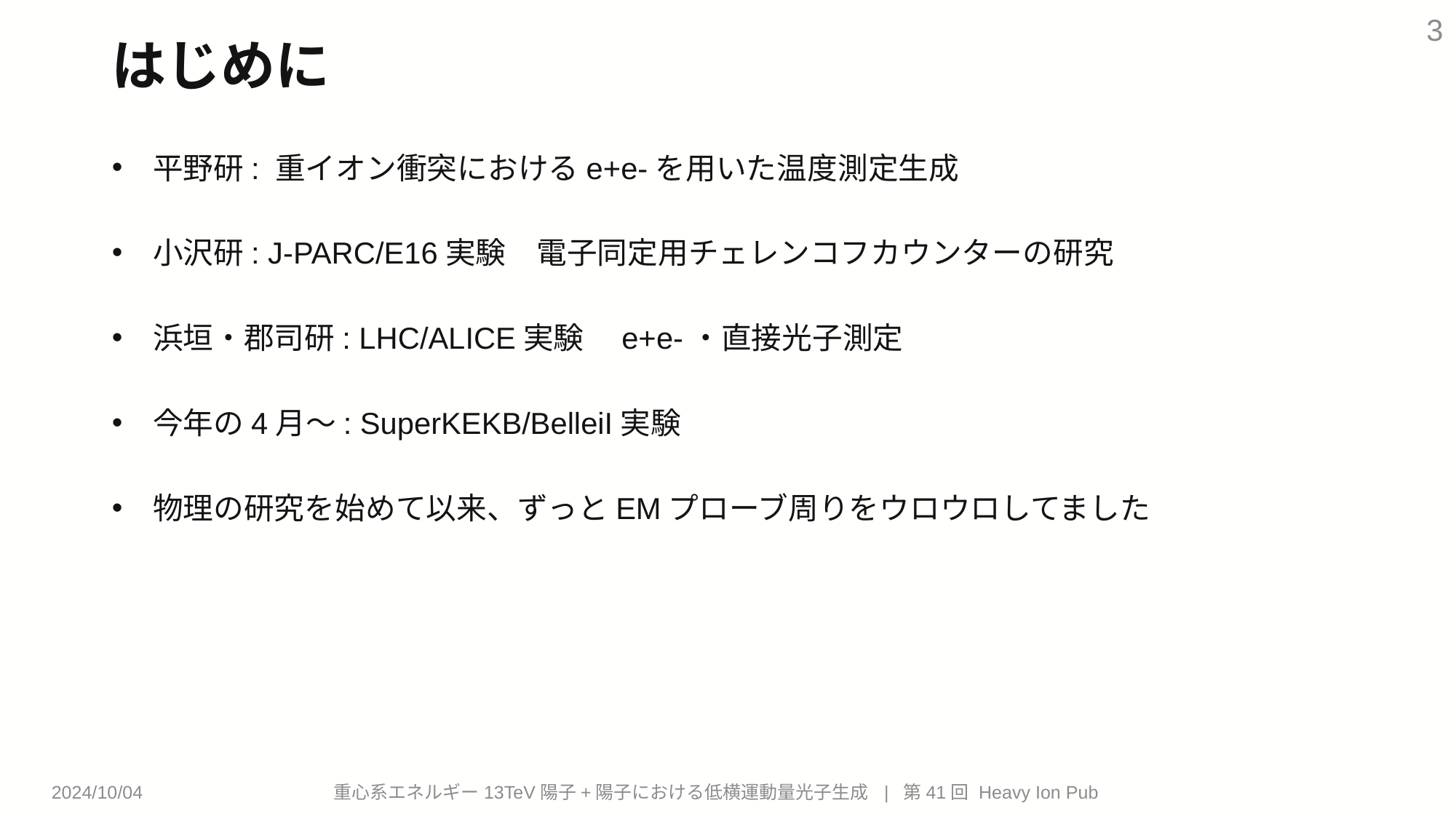

3
はじめに

平野研: 重イオン衝突におけるe+e-を用いた温度測定生成

小沢研: J-PARC/E16実験　電子同定用チェレンコフカウンターの研究

浜垣・郡司研: LHC/ALICE実験　e+e-・直接光子測定

今年の4月〜: SuperKEKB/BelleiI実験

物理の研究を始めて以来、ずっとEMプローブ周りをウロウロしてました

D論発表会は聞きに来てくれたのが郡司さんだけでした。(私、審査員(4)+郡司さん)
正直聴衆が多い今日の方が緊張してます。
重心系エネルギー13TeV陽子+陽子における低横運動量光子生成  |  第41回 Heavy Ion Pub